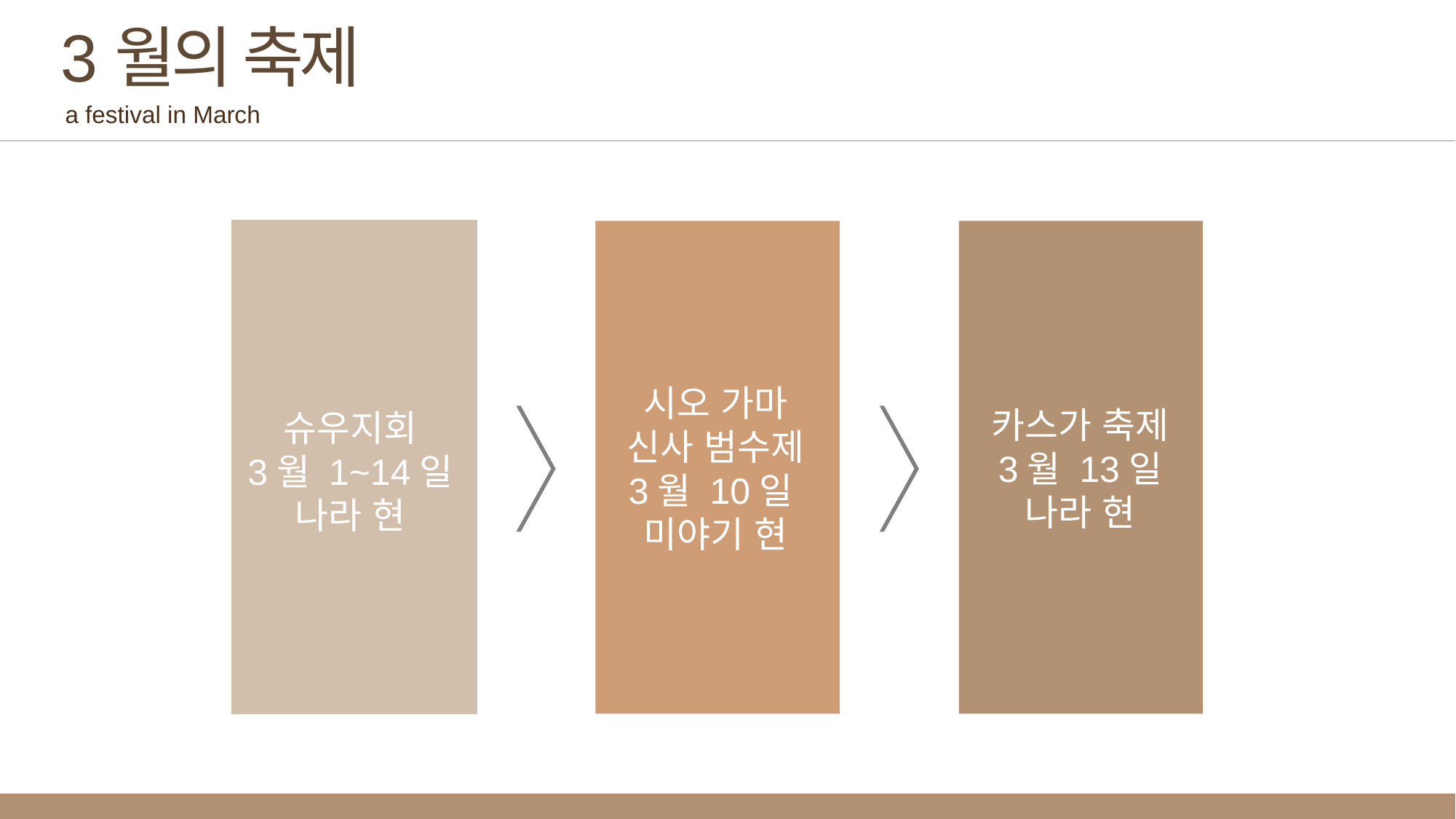

3월의 축제
a festival in March

시오 가마
신사 범수제
3월 10일
미야기 현
카스가 축제
3월 13일
나라 현
슈우지회
3월 1~14일
나라 현